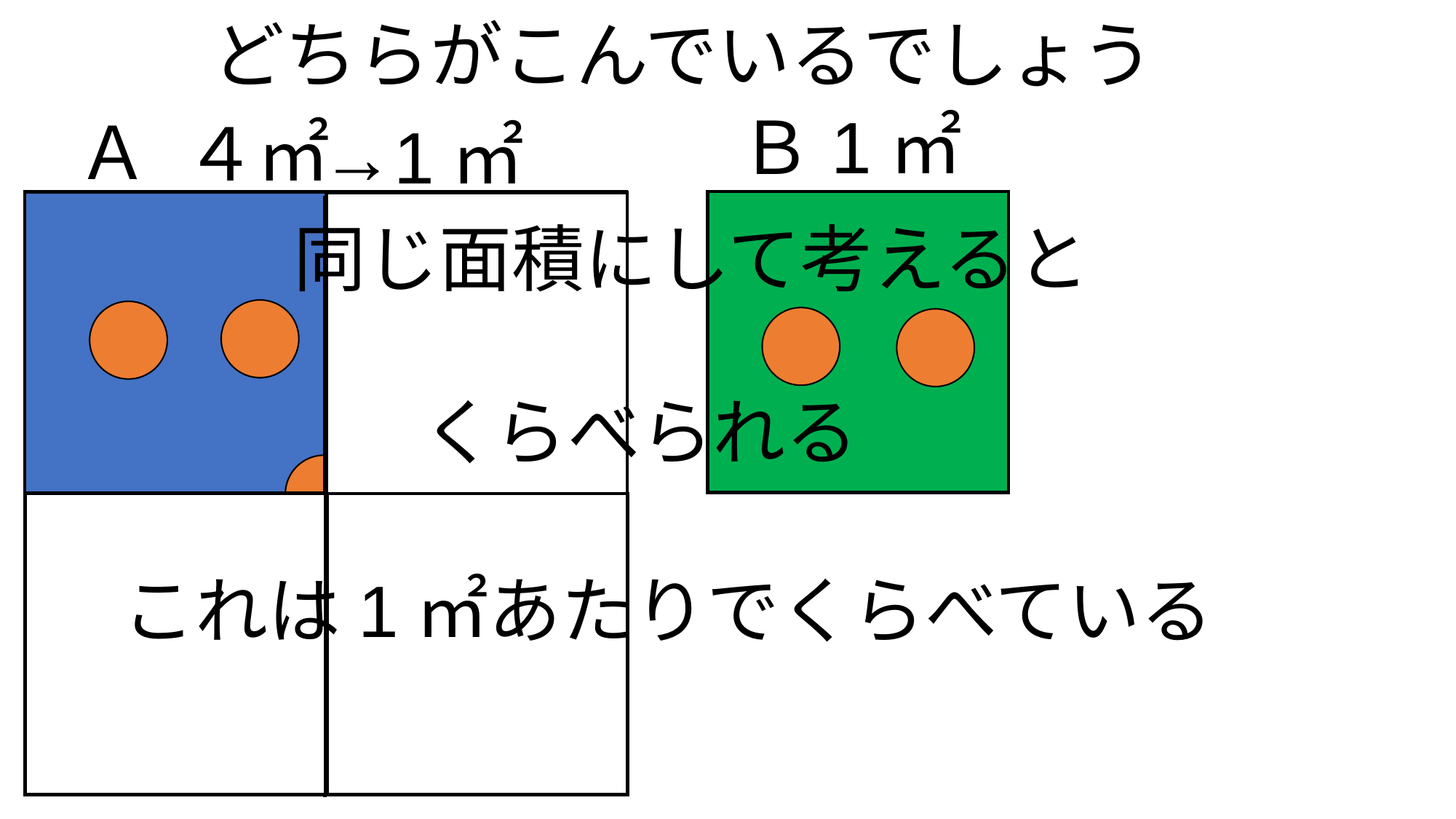

どちらがこんでいるでしょう
1㎡
Ｂ
Ａ
４㎡
→1㎡

同じ面積にして考えると

くらべられる

これは1㎡あたりでくらべている